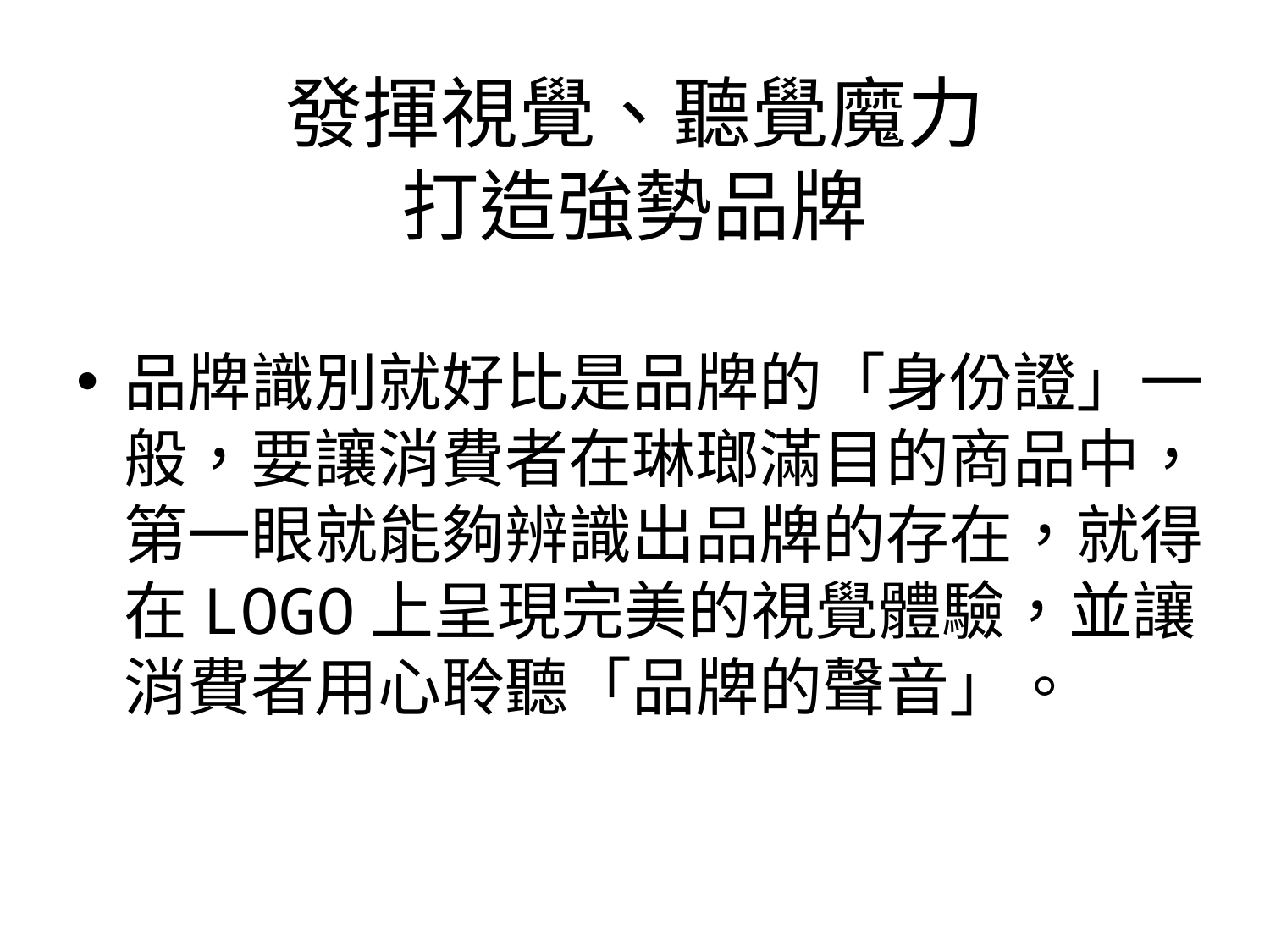

發揮視覺、聽覺魔力
打造強勢品牌
品牌識別就好比是品牌的「身份證」一般，要讓消費者在琳瑯滿目的商品中，第一眼就能夠辨識出品牌的存在，就得在LOGO上呈現完美的視覺體驗，並讓消費者用心聆聽「品牌的聲音」。